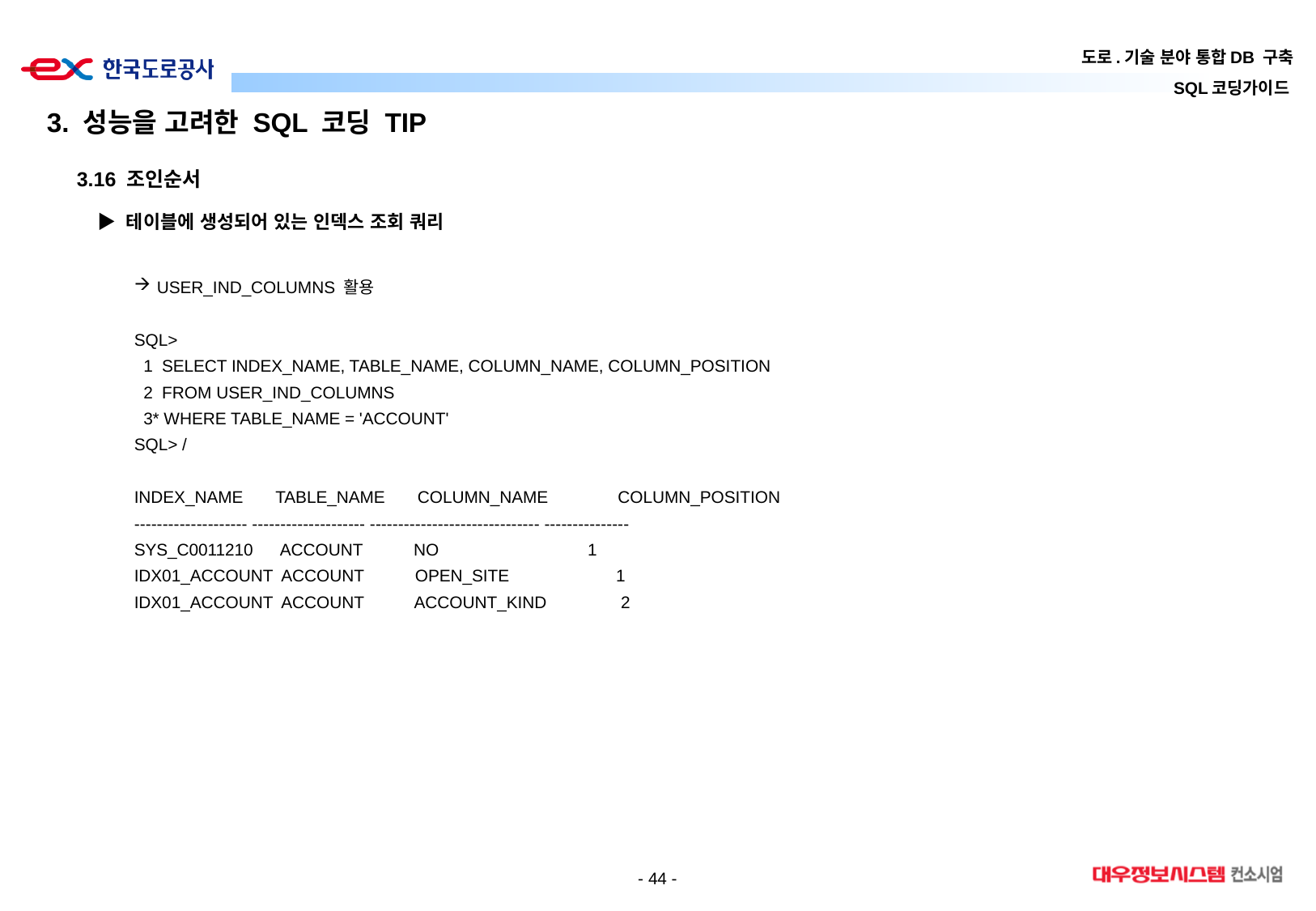

3. 성능을 고려한 SQL 코딩 TIP
3.16 조인순서
▶ 테이블에 생성되어 있는 인덱스 조회 쿼리
USER_IND_COLUMNS 활용

SQL>
  1  SELECT INDEX_NAME, TABLE_NAME, COLUMN_NAME, COLUMN_POSITION
  2  FROM USER_IND_COLUMNS
  3* WHERE TABLE_NAME = 'ACCOUNT'
SQL> /

INDEX_NAME       TABLE_NAME       COLUMN_NAME               COLUMN_POSITION
-------------------- -------------------- ------------------------------ ---------------
SYS_C0011210      ACCOUNT           NO                                1
IDX01_ACCOUNT  ACCOUNT           OPEN_SITE                       1
IDX01_ACCOUNT  ACCOUNT           ACCOUNT_KIND                2